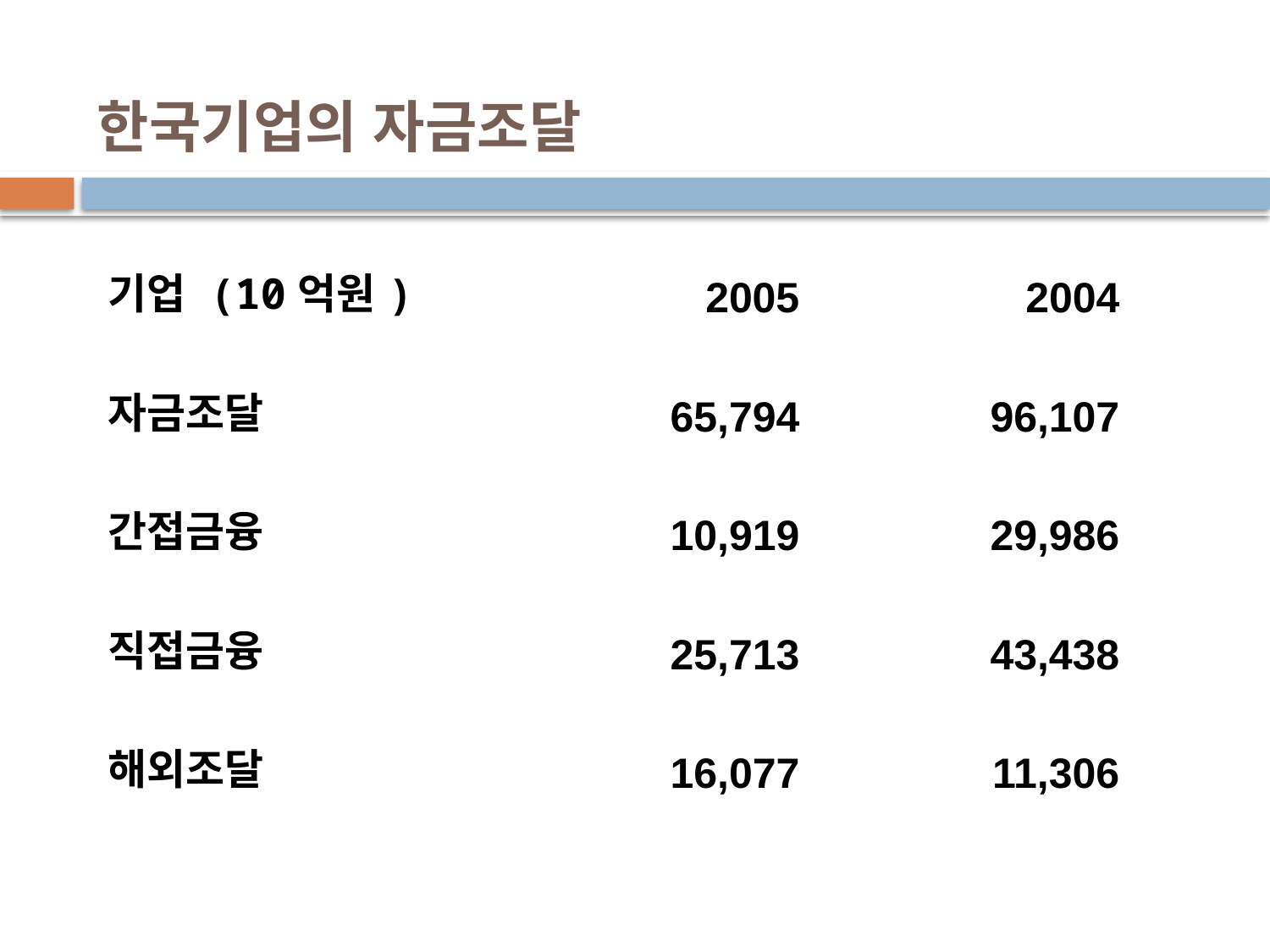

# 한국기업의 자금조달
| 기업 (10억원) | 2005 | 2004 |
| --- | --- | --- |
| 자금조달 | 65,794 | 96,107 |
| 간접금융 | 10,919 | 29,986 |
| 직접금융 | 25,713 | 43,438 |
| 해외조달 | 16,077 | 11,306 |
33